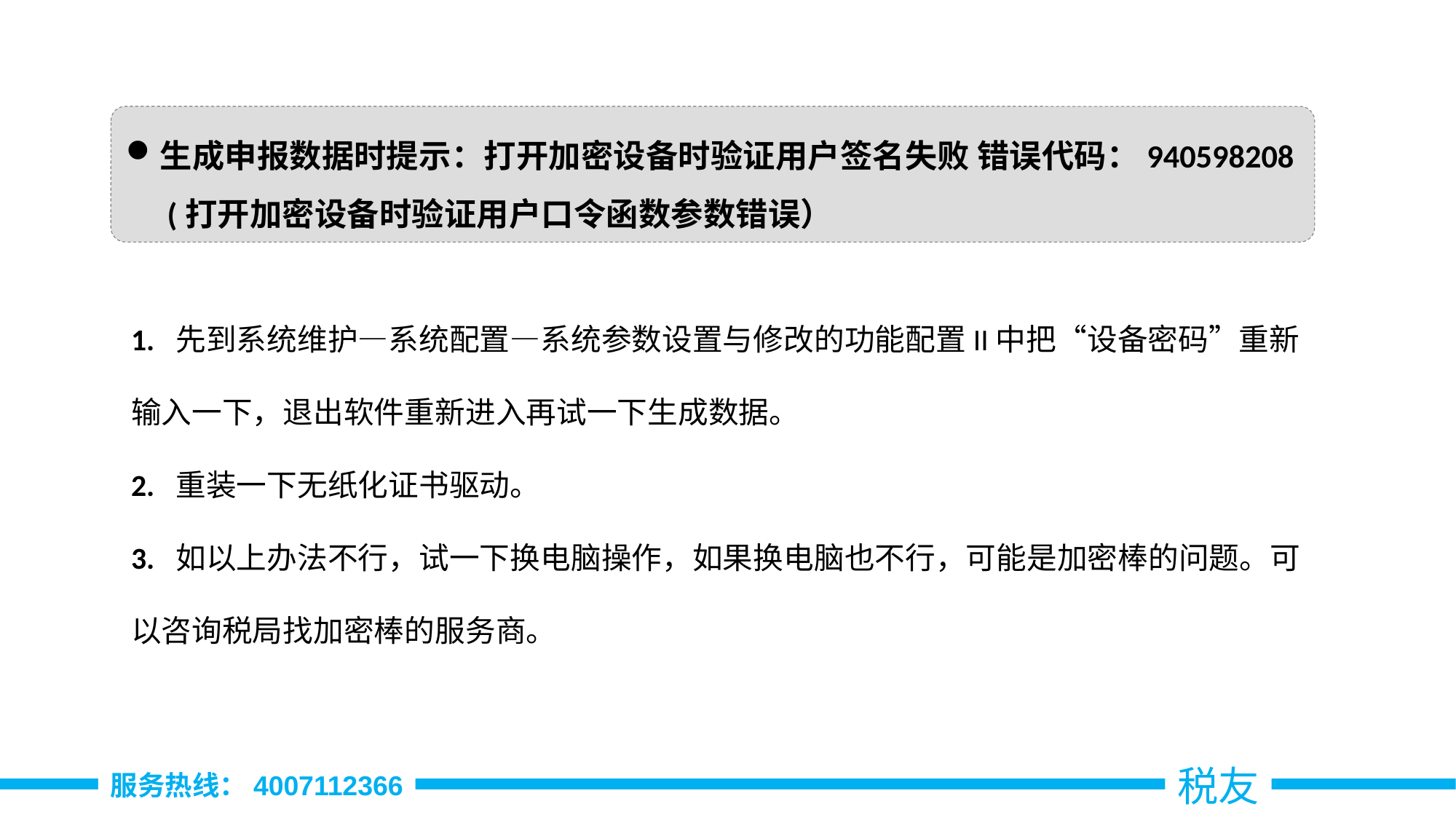

生成申报数据时提示：打开加密设备时验证用户签名失败 错误代码：940598208  (打开加密设备时验证用户口令函数参数错误）
1.  先到系统维护—系统配置—系统参数设置与修改的功能配置II中把“设备密码”重新输入一下，退出软件重新进入再试一下生成数据。
2.  重装一下无纸化证书驱动。
3.  如以上办法不行，试一下换电脑操作，如果换电脑也不行，可能是加密棒的问题。可以咨询税局找加密棒的服务商。